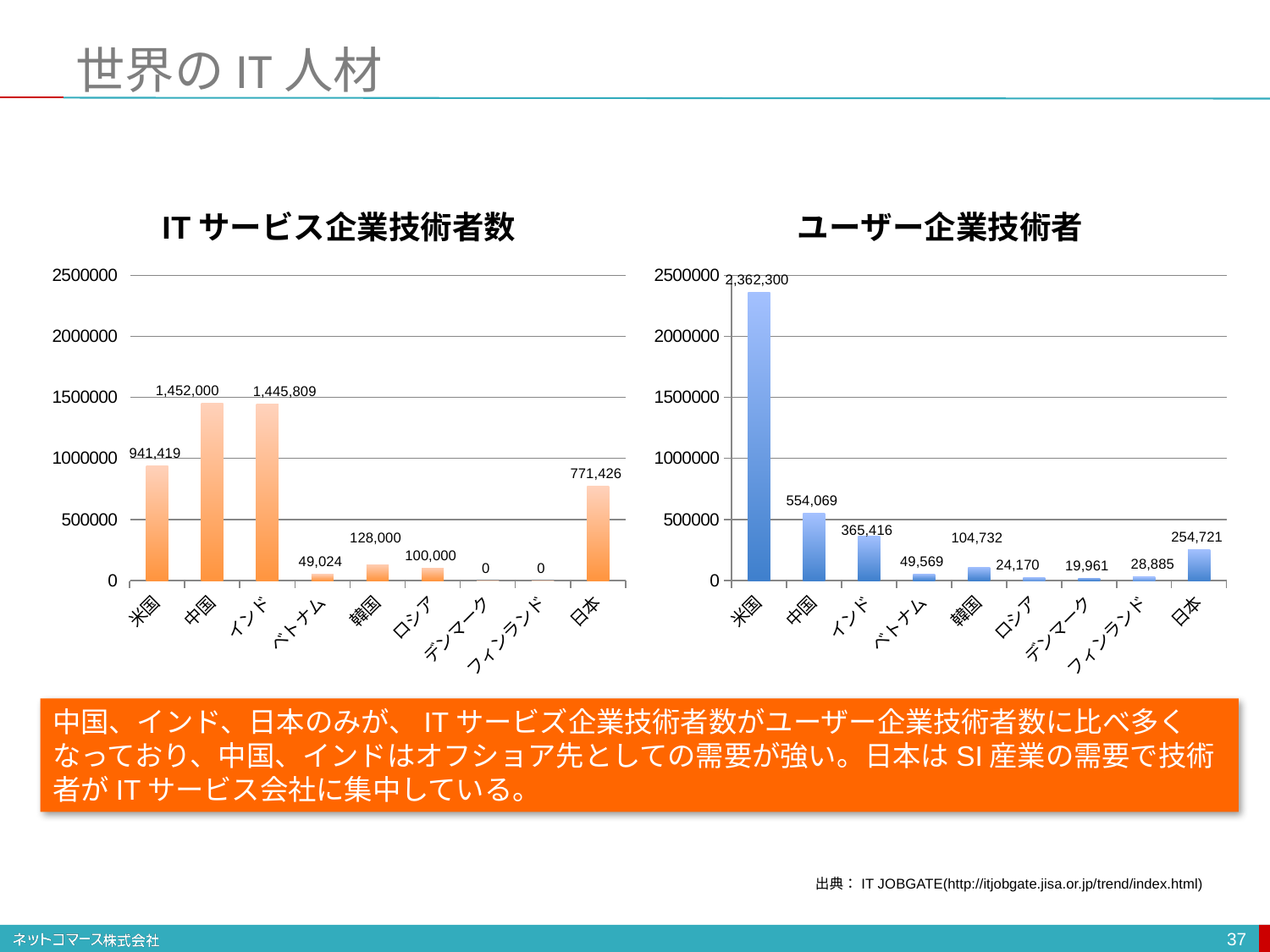

世界のIT人材

### Chart:

| Category | ITサービス企業技術者数 |
|---|---|
| 米国 | 941419.0 |
| 中国 | 1452000.0 |
| インド | 1445809.0 |
| ベトナム | 49024.0 |
| 韓国 | 128000.0 |
| ロシア | 100000.0 |
| デンマーク | 0.0 |
| フィンランド | 0.0 |
| 日本 | 771426.0 |

### Chart:

| Category | ユーザー企業技術者 |
|---|---|
| 米国 | 2362300.0 |
| 中国 | 554069.0 |
| インド | 365416.0 |
| ベトナム | 49569.0 |
| 韓国 | 104732.0 |
| ロシア | 24170.0 |
| デンマーク | 19961.0 |
| フィンランド | 28885.0 |
| 日本 | 254721.0 |
中国、インド、日本のみが、ITサービズ企業技術者数がユーザー企業技術者数に比べ多くなっており、中国、インドはオフショア先としての需要が強い。日本はSI産業の需要で技術者がITサービス会社に集中している。
出典：IT JOBGATE(http://itjobgate.jisa.or.jp/trend/index.html)

37